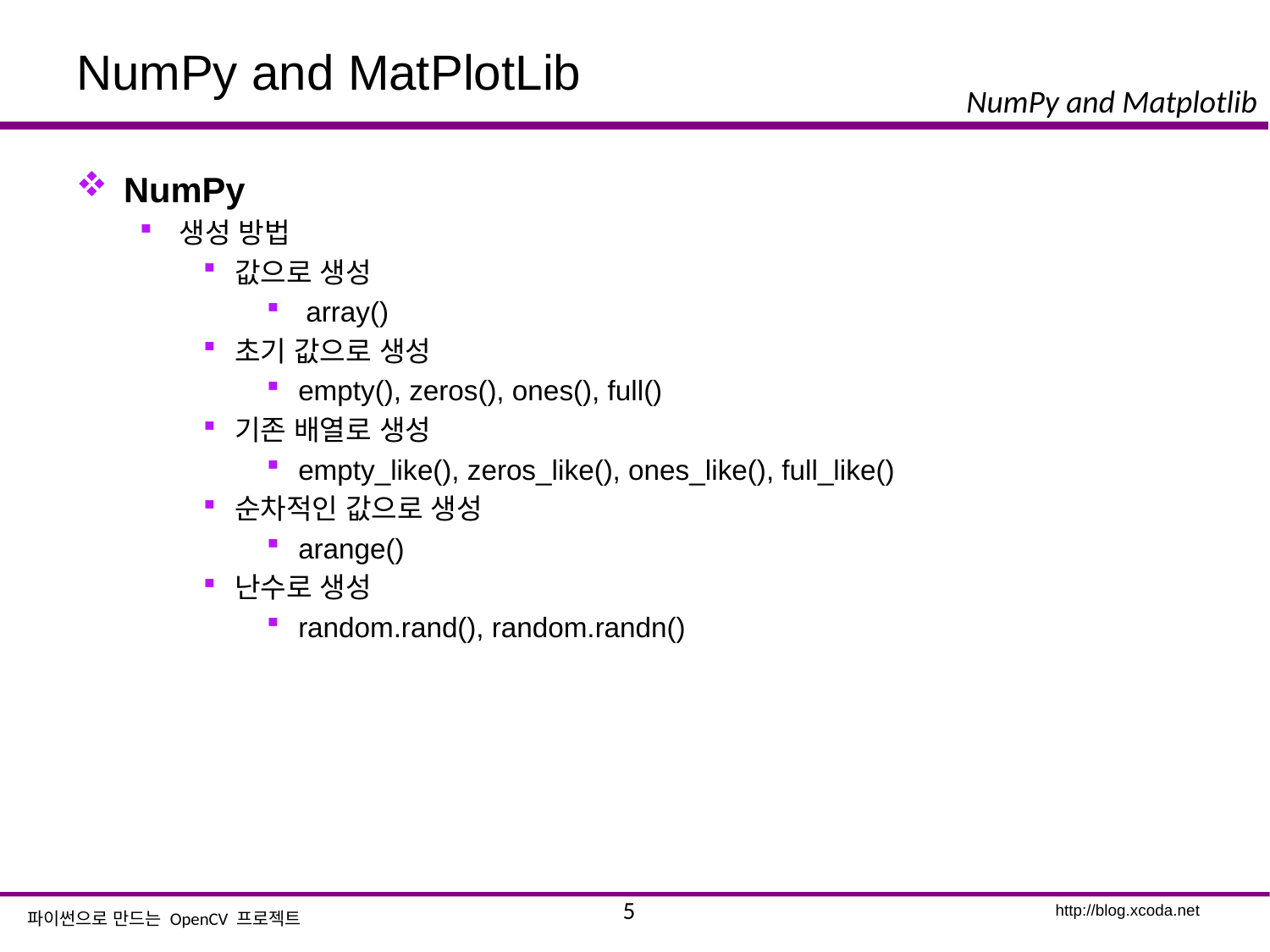

# NumPy and MatPlotLib
NumPy
생성 방법
값으로 생성
 array()
초기 값으로 생성
empty(), zeros(), ones(), full()
기존 배열로 생성
empty_like(), zeros_like(), ones_like(), full_like()
순차적인 값으로 생성
arange()
난수로 생성
random.rand(), random.randn()